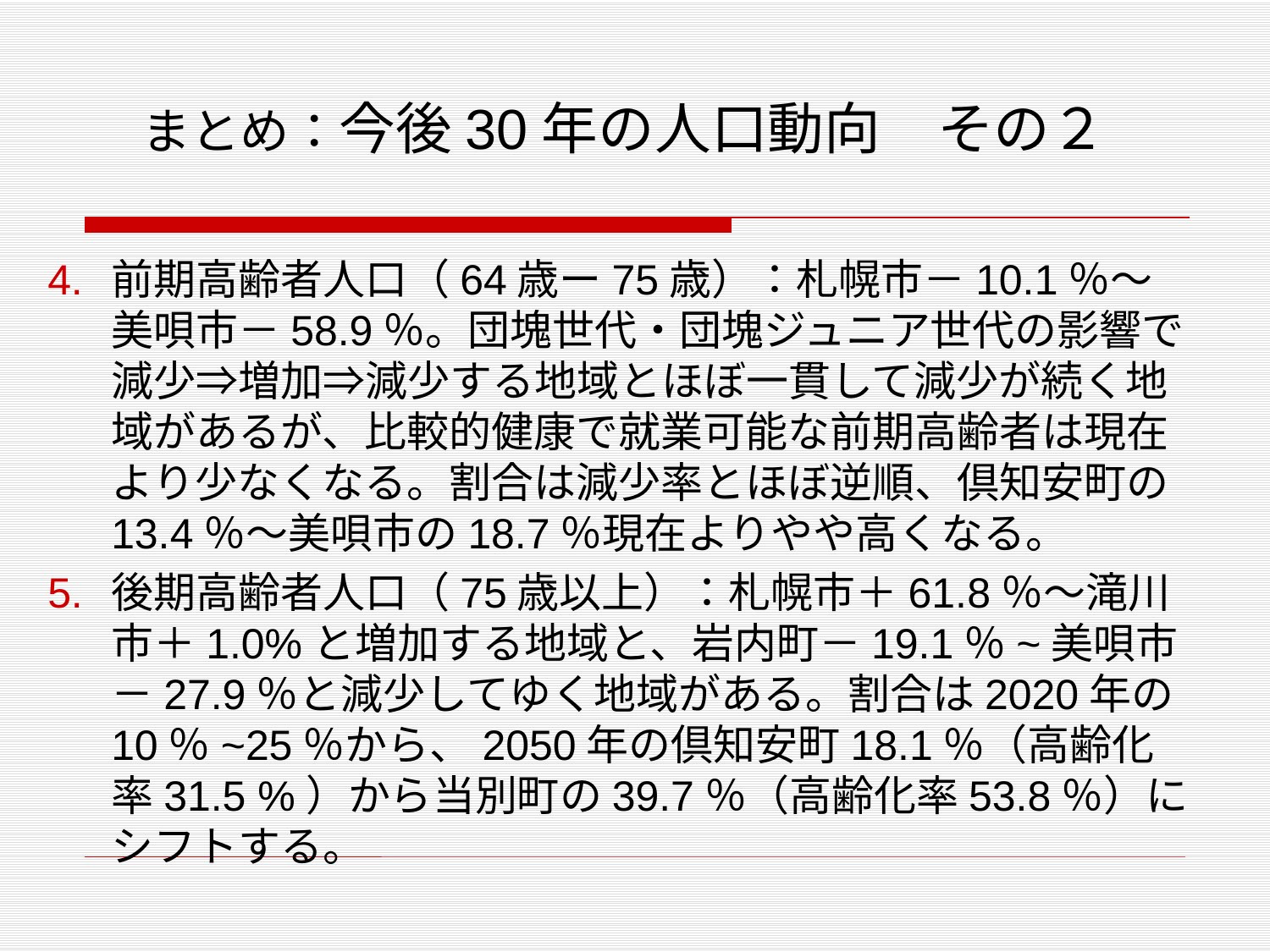

# まとめ：今後30年の人口動向　その２
前期高齢者人口（64歳ー75歳）：札幌市－10.1％～美唄市－58.9％。団塊世代・団塊ジュニア世代の影響で減少⇒増加⇒減少する地域とほぼ一貫して減少が続く地域があるが、比較的健康で就業可能な前期高齢者は現在より少なくなる。割合は減少率とほぼ逆順、倶知安町の13.4％～美唄市の18.7％現在よりやや高くなる。
後期高齢者人口（75歳以上）：札幌市＋61.8％～滝川市＋1.0%と増加する地域と、岩内町－19.1％~美唄市－27.9％と減少してゆく地域がある。割合は2020年の10％~25％から、2050年の倶知安町18.1％（高齢化率31.5 %）から当別町の39.7％（高齢化率53.8％）にシフトする。